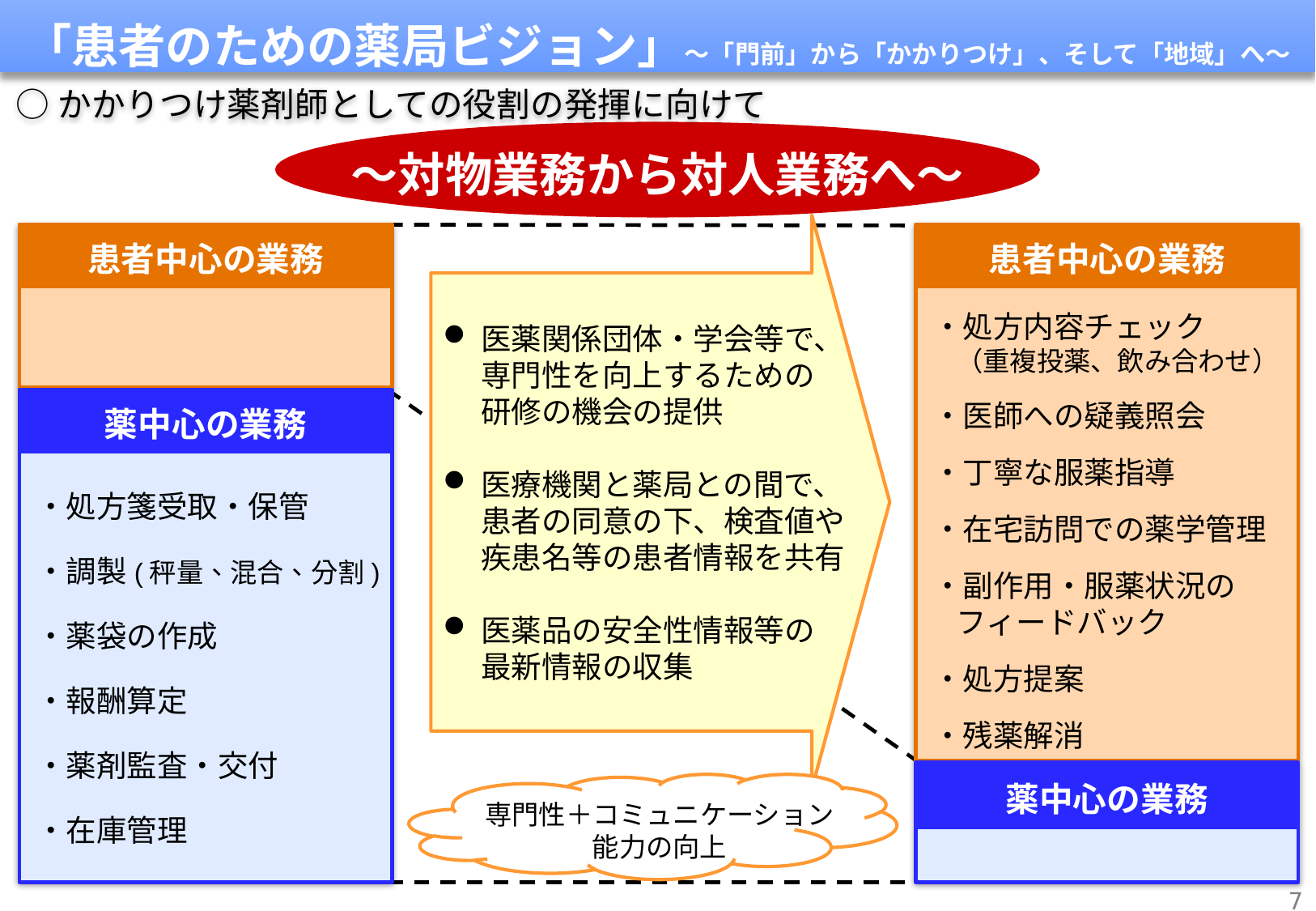

「患者のための薬局ビジョン」～「門前」から「かかりつけ」、そして「地域」へ～
○かかりつけ薬剤師としての役割の発揮に向けて
～対物業務から対人業務へ～
医薬関係団体・学会等で、
専門性を向上するための
研修の機会の提供

医療機関と薬局との間で、
患者の同意の下、検査値や
疾患名等の患者情報を共有

医薬品の安全性情報等の
最新情報の収集
「患者中心の業務」

患者中心の業務

・処方内容チェック
（重複投薬、飲み合わせ）
・医師への疑義照会
・丁寧な服薬指導
・在宅訪問での薬学管理
・副作用・服薬状況の
フィードバック
・処方提案
・残薬解消
患者中心の業務

・処方箋受取・保管
・調製(秤量、混合、分割)
・薬袋の作成
・報酬算定
・薬剤監査・交付
・在庫管理
薬中心の業務
「薬中心の業務」

薬中心の業務

専門性＋コミュニケーション
能力の向上
7